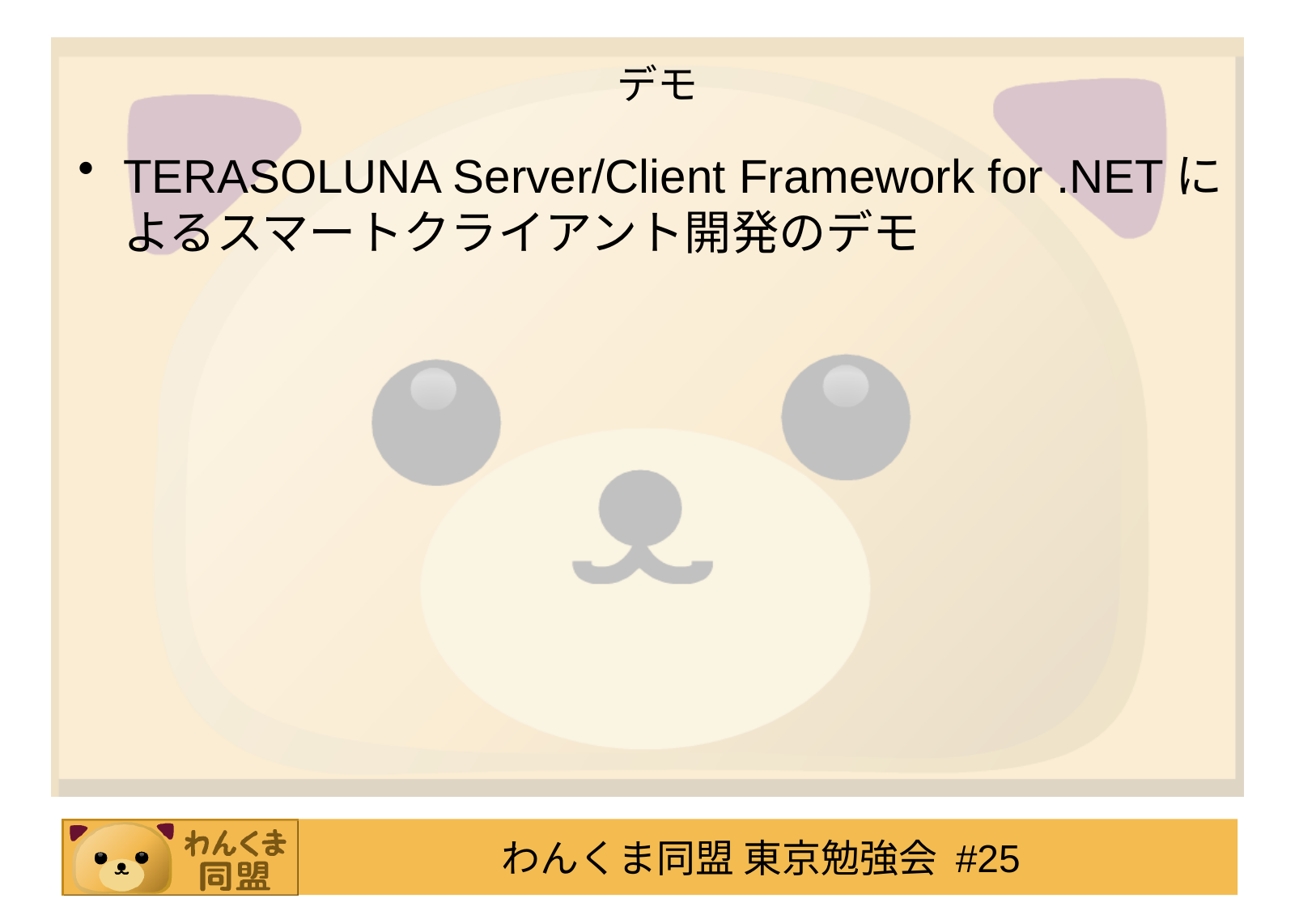

# デモ
TERASOLUNA Server/Client Framework for .NETによるスマートクライアント開発のデモ